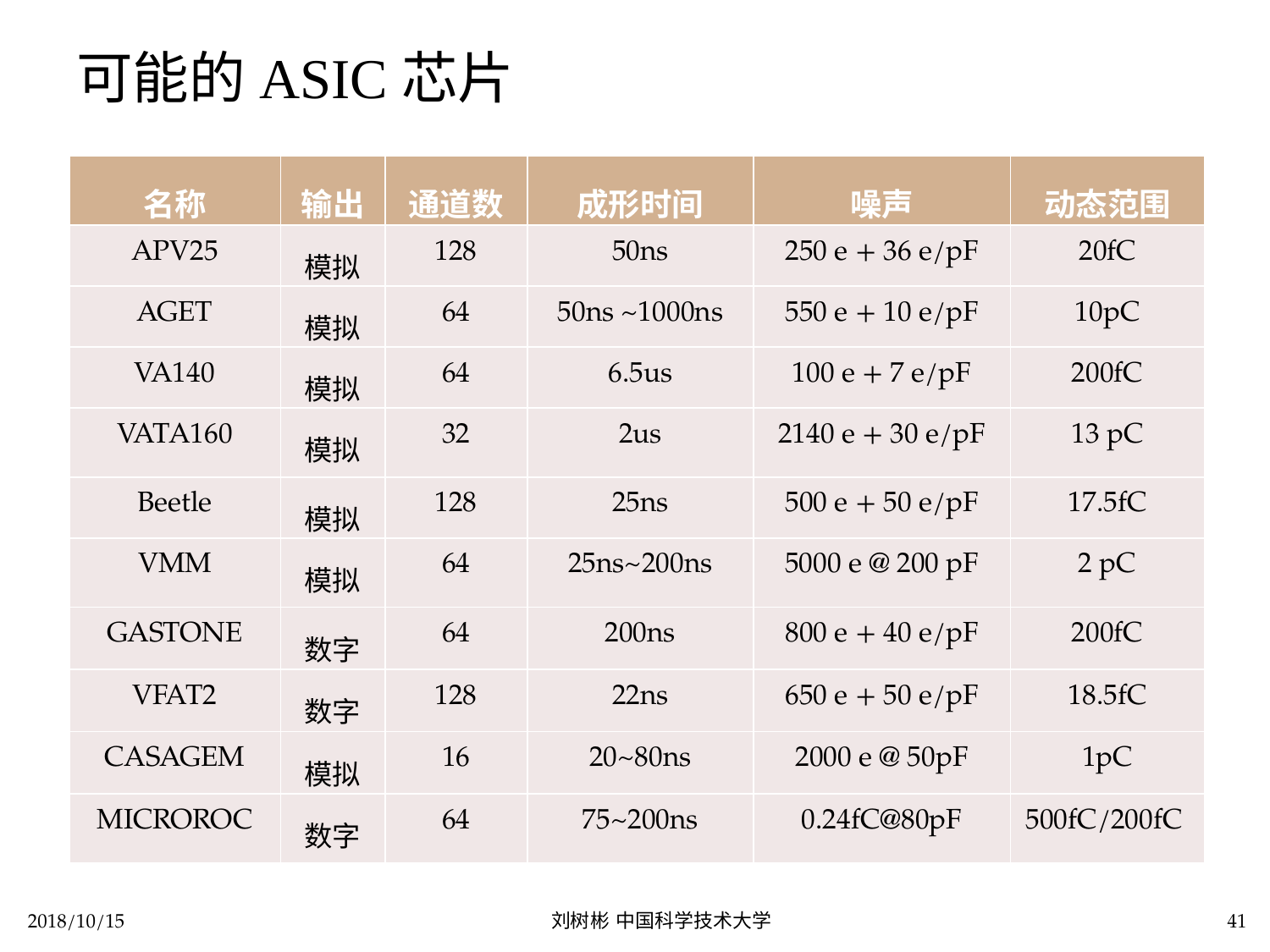

# 可能的ASIC芯片
| 名称 | 输出 | 通道数 | 成形时间 | 噪声 | 动态范围 |
| --- | --- | --- | --- | --- | --- |
| APV25 | 模拟 | 128 | 50ns | 250 e + 36 e/pF | 20fC |
| AGET | 模拟 | 64 | 50ns ~1000ns | 550 e + 10 e/pF | 10pC |
| VA140 | 模拟 | 64 | 6.5us | 100 e + 7 e/pF | 200fC |
| VATA160 | 模拟 | 32 | 2us | 2140 e + 30 e/pF | 13 pC |
| Beetle | 模拟 | 128 | 25ns | 500 e + 50 e/pF | 17.5fC |
| VMM | 模拟 | 64 | 25ns~200ns | 5000 e @ 200 pF | 2 pC |
| GASTONE | 数字 | 64 | 200ns | 800 e + 40 e/pF | 200fC |
| VFAT2 | 数字 | 128 | 22ns | 650 e + 50 e/pF | 18.5fC |
| CASAGEM | 模拟 | 16 | 20~80ns | 2000 e @ 50pF | 1pC |
| MICROROC | 数字 | 64 | 75~200ns | 0.24fC@80pF | 500fC/200fC |
2018/10/15
刘树彬 中国科学技术大学
41